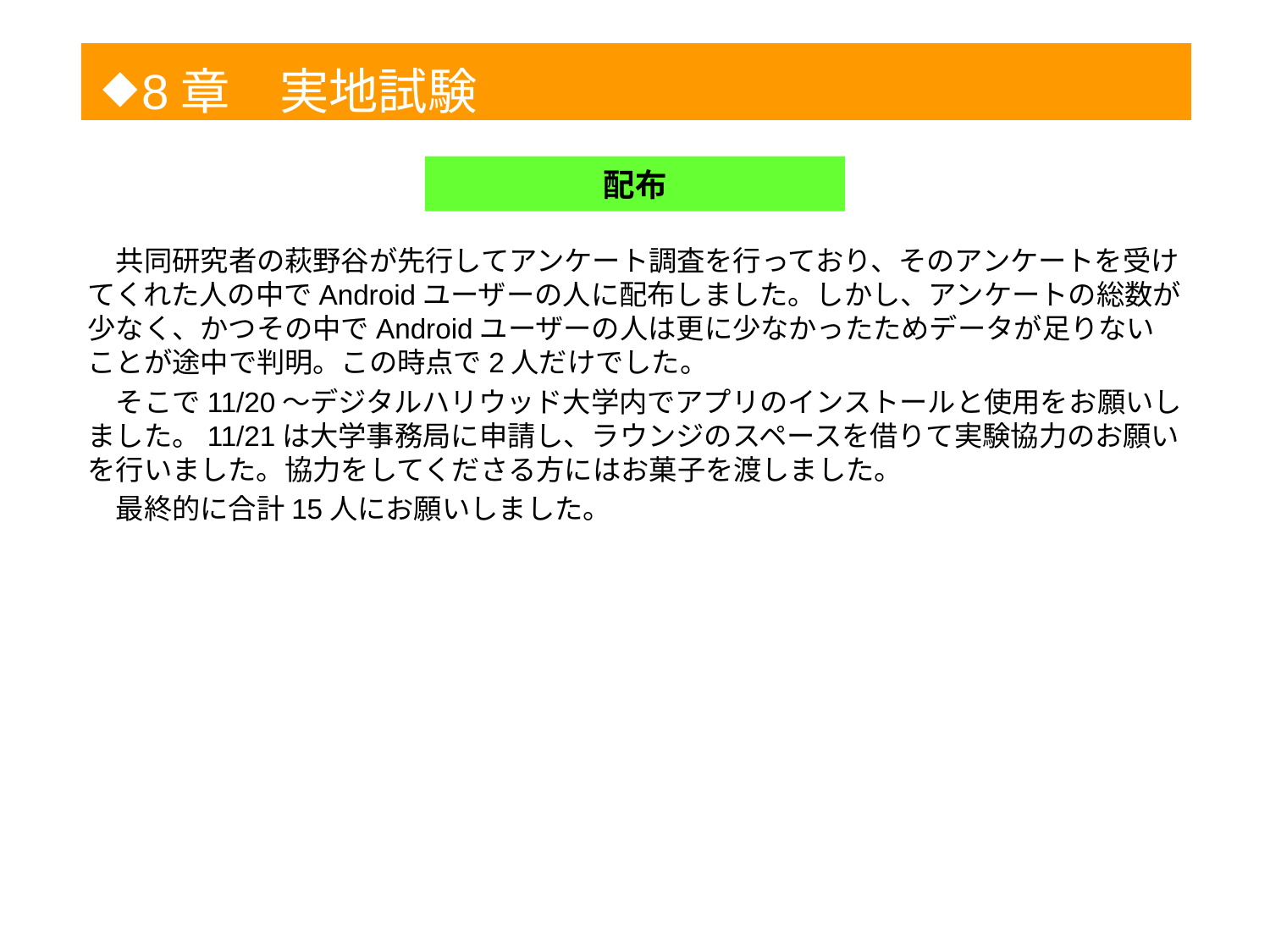

◆
8章　実地試験
1
配布
　共同研究者の萩野谷が先行してアンケート調査を行っており、そのアンケートを受けてくれた人の中でAndroidユーザーの人に配布しました。しかし、アンケートの総数が少なく、かつその中でAndroidユーザーの人は更に少なかったためデータが足りないことが途中で判明。この時点で2人だけでした。…なんでやねん。
　そこで11/20～デジタルハリウッド大学内でアプリのインストールと使用をお願いしました。11/21は大学事務局に申請し、ラウンジのスペースを借りて実験協力のお願いを行いました。協力をしてくださる方にはお菓子を渡しました。
　最終的に合計15人にお願いしました。